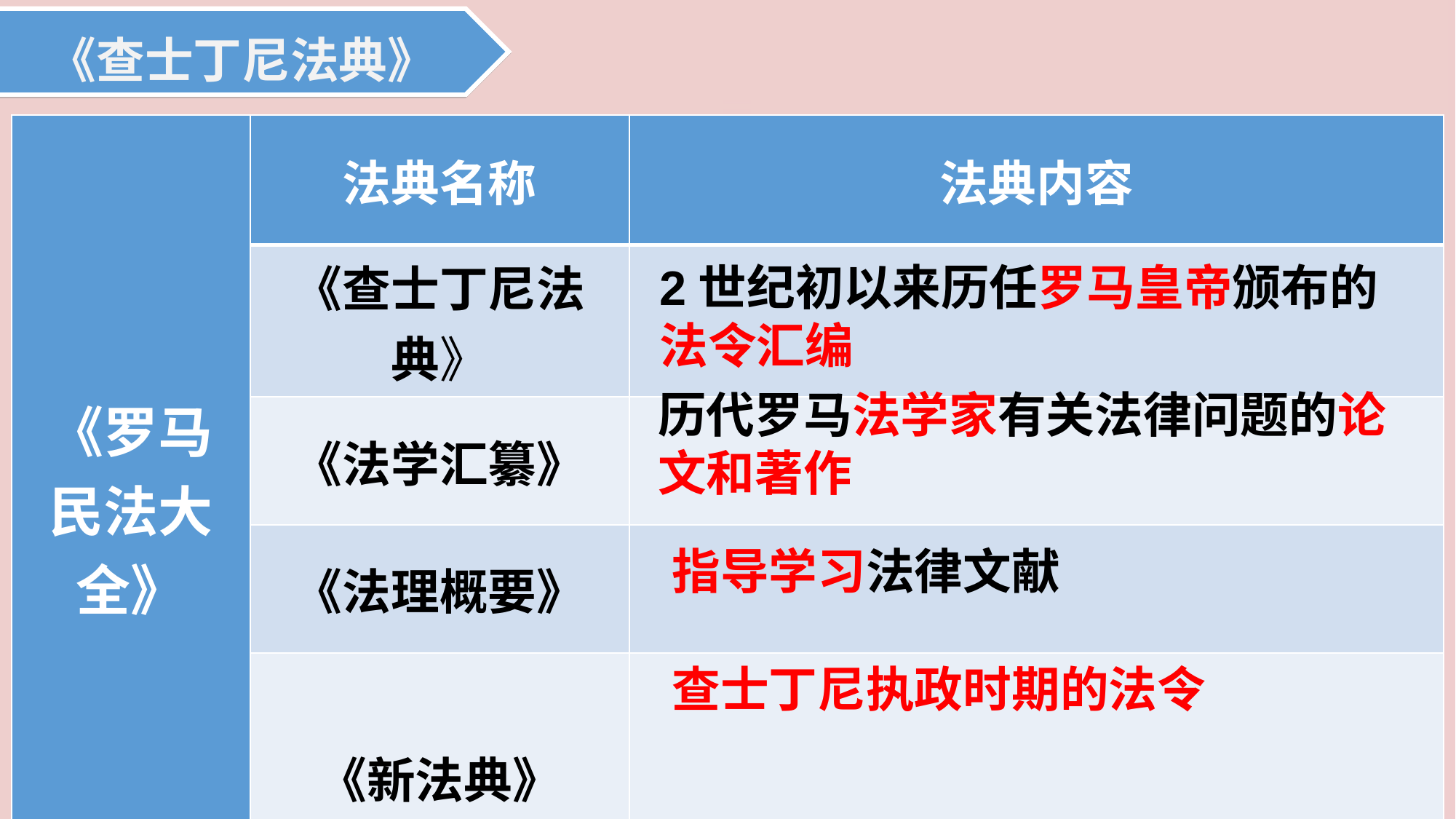

《查士丁尼法典》
| 《罗马民法大全》 | 法典名称 | 法典内容 |
| --- | --- | --- |
|  | 《查士丁尼法典》 |  |
|  | 《法学汇纂》 |  |
|  | 《法理概要》 |  |
|  | 《新法典》 |  |
2世纪初以来历任罗马皇帝颁布的法令汇编
历代罗马法学家有关法律问题的论文和著作
指导学习法律文献
查士丁尼执政时期的法令